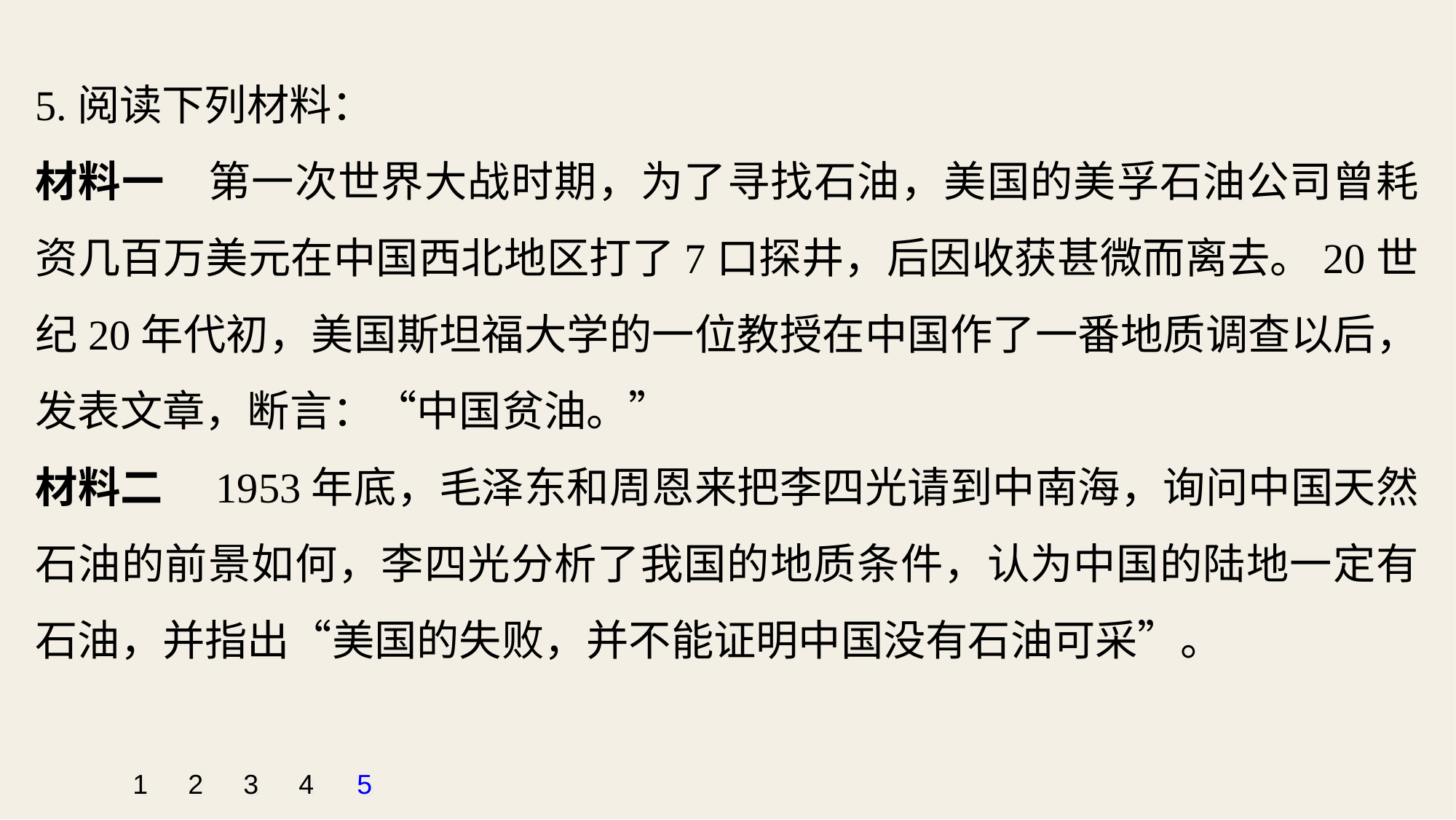

5.阅读下列材料：
材料一　第一次世界大战时期，为了寻找石油，美国的美孚石油公司曾耗资几百万美元在中国西北地区打了7口探井，后因收获甚微而离去。20世纪20年代初，美国斯坦福大学的一位教授在中国作了一番地质调查以后，发表文章，断言：“中国贫油。”
材料二　1953年底，毛泽东和周恩来把李四光请到中南海，询问中国天然石油的前景如何，李四光分析了我国的地质条件，认为中国的陆地一定有石油，并指出“美国的失败，并不能证明中国没有石油可采”。
1
2
3
4
5